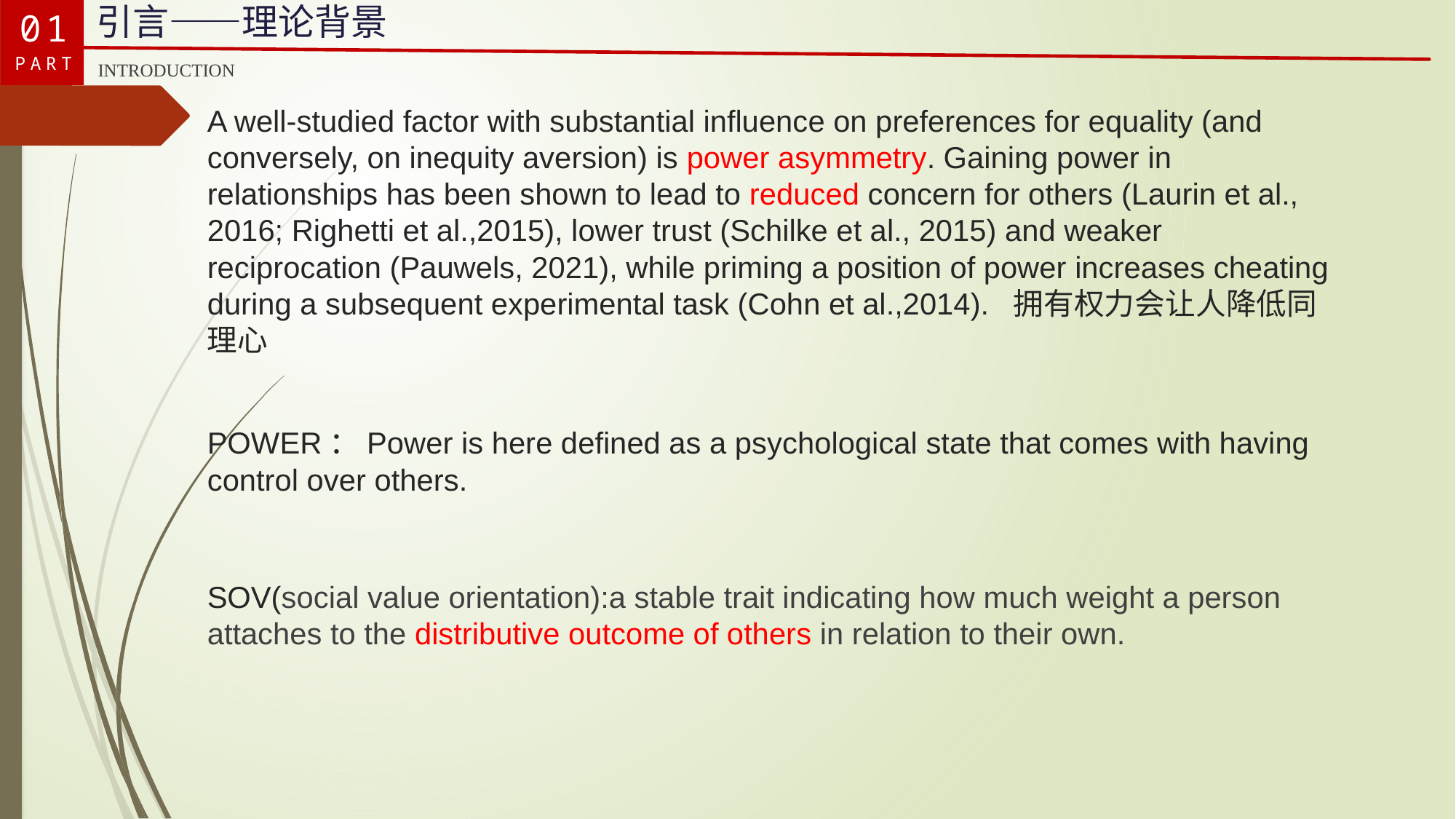

01
PART
引言——理论背景
INTRODUCTION
A well-studied factor with substantial influence on preferences for equality (and conversely, on inequity aversion) is power asymmetry. Gaining power in relationships has been shown to lead to reduced concern for others (Laurin et al., 2016; Righetti et al.,2015), lower trust (Schilke et al., 2015) and weaker reciprocation (Pauwels, 2021), while priming a position of power increases cheating during a subsequent experimental task (Cohn et al.,2014).  拥有权力会让人降低同理心

POWER：Power is here defined as a psychological state that comes with having control over others.

SOV(social value orientation):a stable trait indicating how much weight a person attaches to the distributive outcome of others in relation to their own.